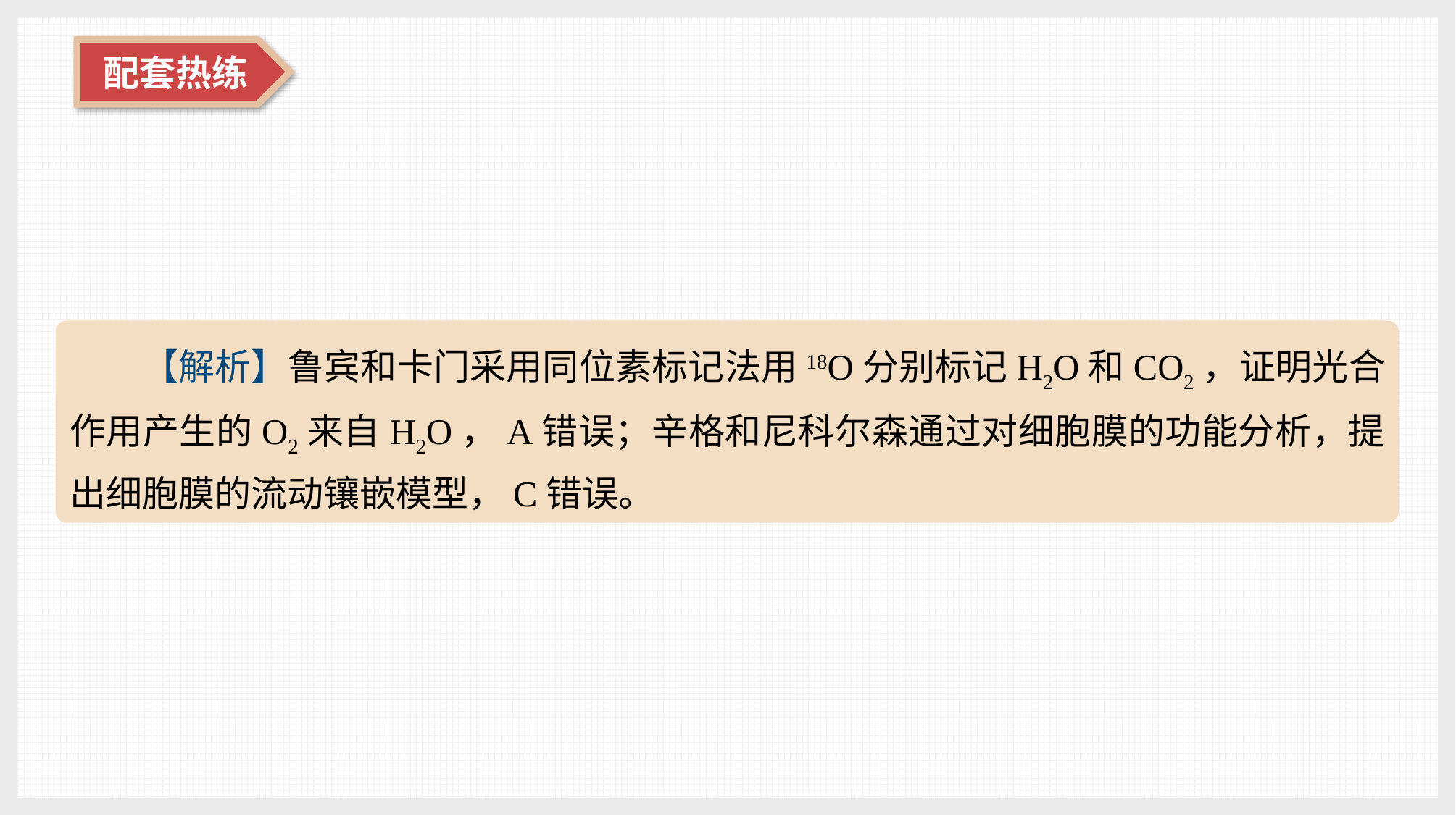

【解析】鲁宾和卡门采用同位素标记法用18O分别标记H2O和CO2，证明光合作用产生的O2来自H2O，A错误；辛格和尼科尔森通过对细胞膜的功能分析，提出细胞膜的流动镶嵌模型，C错误。